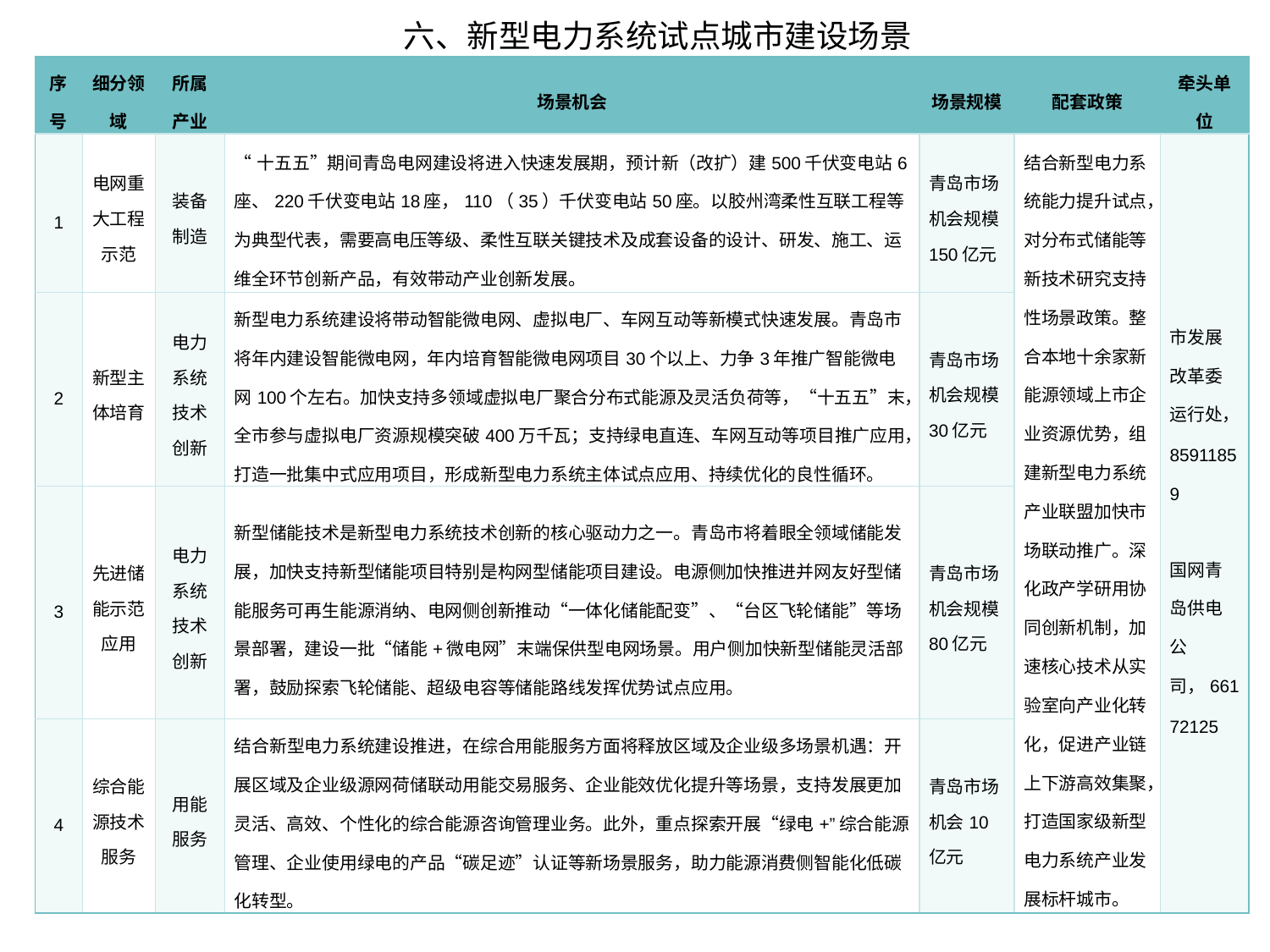

六、新型电力系统试点城市建设场景
| 序号 | 细分领域 | 所属产业 | 场景机会 | 场景规模 | 配套政策 | 牵头单位 |
| --- | --- | --- | --- | --- | --- | --- |
| 1 | 电网重大工程示范 | 装备制造 | “十五五”期间青岛电网建设将进入快速发展期，预计新（改扩）建500千伏变电站6座、220千伏变电站18座，110（35）千伏变电站50座。以胶州湾柔性互联工程等为典型代表，需要高电压等级、柔性互联关键技术及成套设备的设计、研发、施工、运维全环节创新产品，有效带动产业创新发展。 | 青岛市场机会规模150亿元 | 结合新型电力系统能力提升试点，对分布式储能等新技术研究支持性场景政策。整合本地十余家新能源领域上市企业资源优势，组建新型电力系统产业联盟加快市场联动推广。深化政产学研用协同创新机制，加速核心技术从实验室向产业化转化，促进产业链上下游高效集聚，打造国家级新型电力系统产业发展标杆城市。 | 市发展改革委运行处，85911859 国网青岛供电公司，66172125 |
| 2 | 新型主体培育 | 电力系统技术创新 | 新型电力系统建设将带动智能微电网、虚拟电厂、车网互动等新模式快速发展。青岛市将年内建设智能微电网，年内培育智能微电网项目30个以上、力争3年推广智能微电网100个左右。加快支持多领域虚拟电厂聚合分布式能源及灵活负荷等，“十五五”末，全市参与虚拟电厂资源规模突破400万千瓦；支持绿电直连、车网互动等项目推广应用，打造一批集中式应用项目，形成新型电力系统主体试点应用、持续优化的良性循环。 | 青岛市场机会规模30亿元 |  |  |
| 3 | 先进储能示范应用 | 电力系统技术创新 | 新型储能技术是新型电力系统技术创新的核心驱动力之一。青岛市将着眼全领域储能发展，加快支持新型储能项目特别是构网型储能项目建设。电源侧加快推进并网友好型储能服务可再生能源消纳、电网侧创新推动“一体化储能配变”、“台区飞轮储能”等场景部署，建设一批“储能+微电网”末端保供型电网场景。用户侧加快新型储能灵活部署，鼓励探索飞轮储能、超级电容等储能路线发挥优势试点应用。 | 青岛市场机会规模80亿元 |  |  |
| 4 | 综合能源技术服务 | 用能服务 | 结合新型电力系统建设推进，在综合用能服务方面将释放区域及企业级多场景机遇：开展区域及企业级源网荷储联动用能交易服务、企业能效优化提升等场景，支持发展更加灵活、高效、个性化的综合能源咨询管理业务。此外，重点探索开展“绿电+”综合能源管理、企业使用绿电的产品“碳足迹”认证等新场景服务，助力能源消费侧智能化低碳化转型。 | 青岛市场机会10亿元 |  |  |